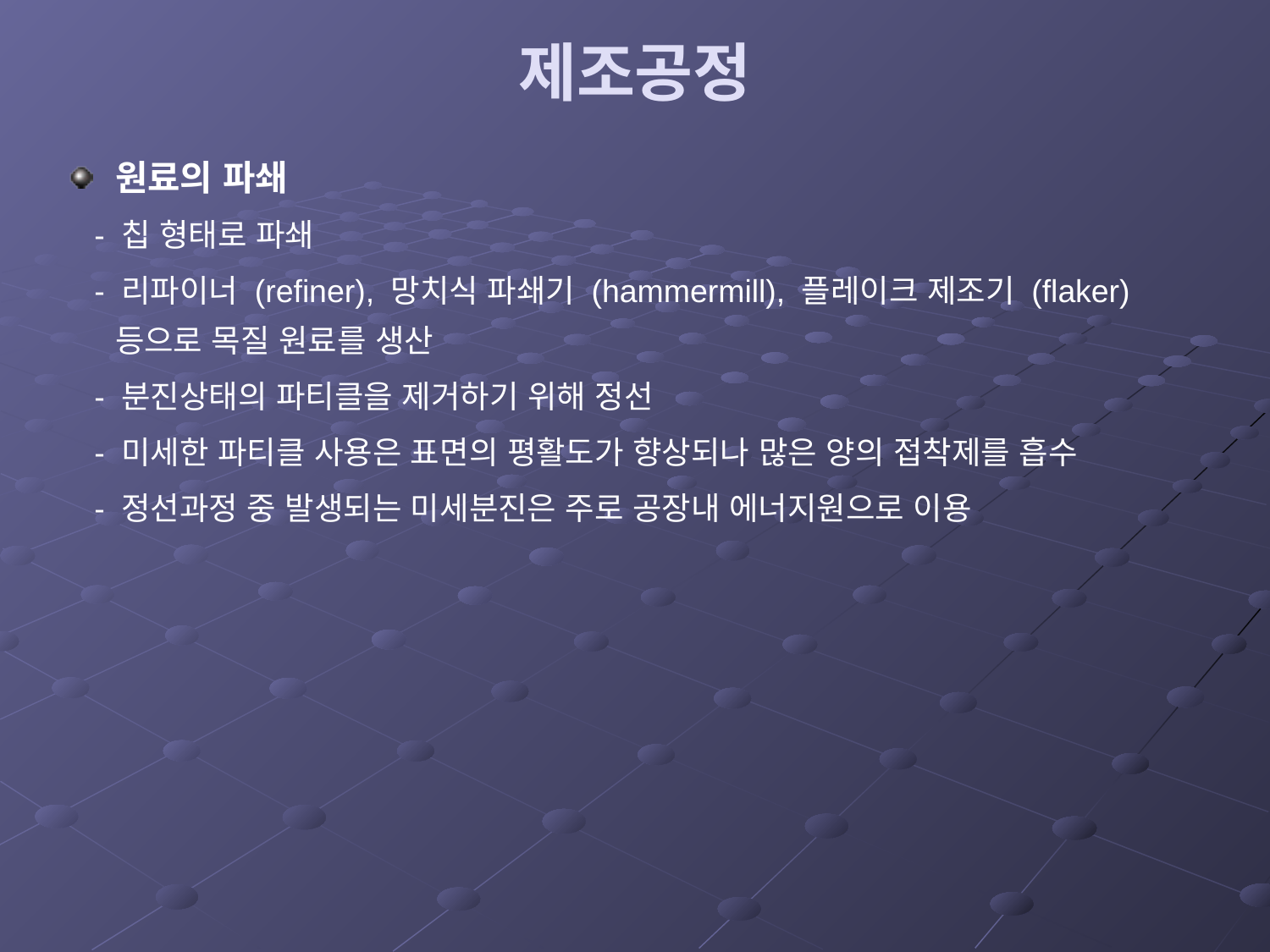

# 제조공정
원료의 파쇄
   - 칩 형태로 파쇄
   - 리파이너 (refiner), 망치식 파쇄기 (hammermill), 플레이크 제조기 (flaker) 등으로 목질 원료를 생산
   - 분진상태의 파티클을 제거하기 위해 정선
   - 미세한 파티클 사용은 표면의 평활도가 향상되나 많은 양의 접착제를 흡수
   - 정선과정 중 발생되는 미세분진은 주로 공장내 에너지원으로 이용